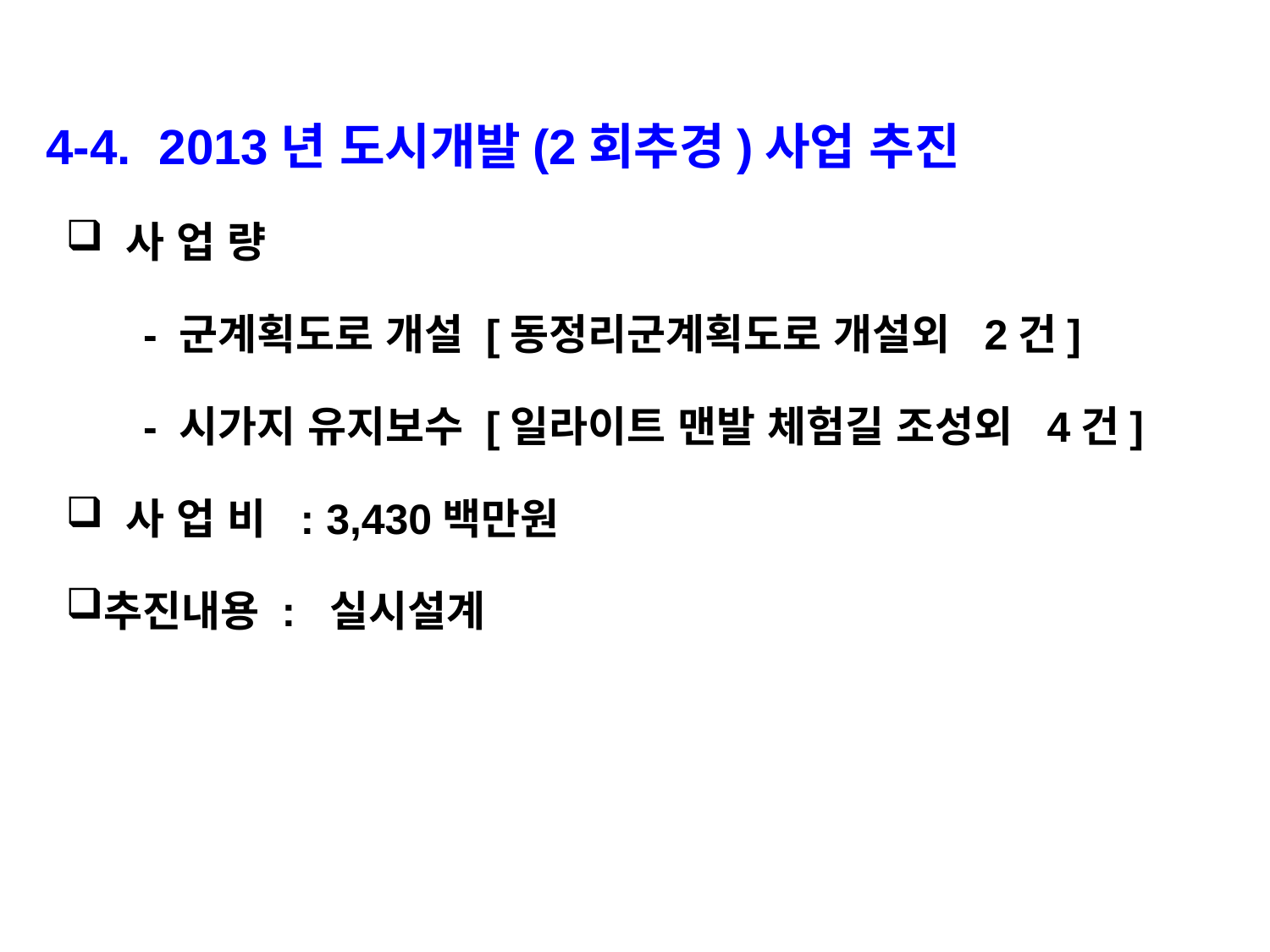

4-4.  2013년 도시개발(2회추경)사업 추진
 사 업 량
    - 군계획도로 개설 [동정리군계획도로 개설외  2건]
    - 시가지 유지보수 [일라이트 맨발 체험길 조성외  4건]
 사 업 비  : 3,430백만원
추진내용 :  실시설계